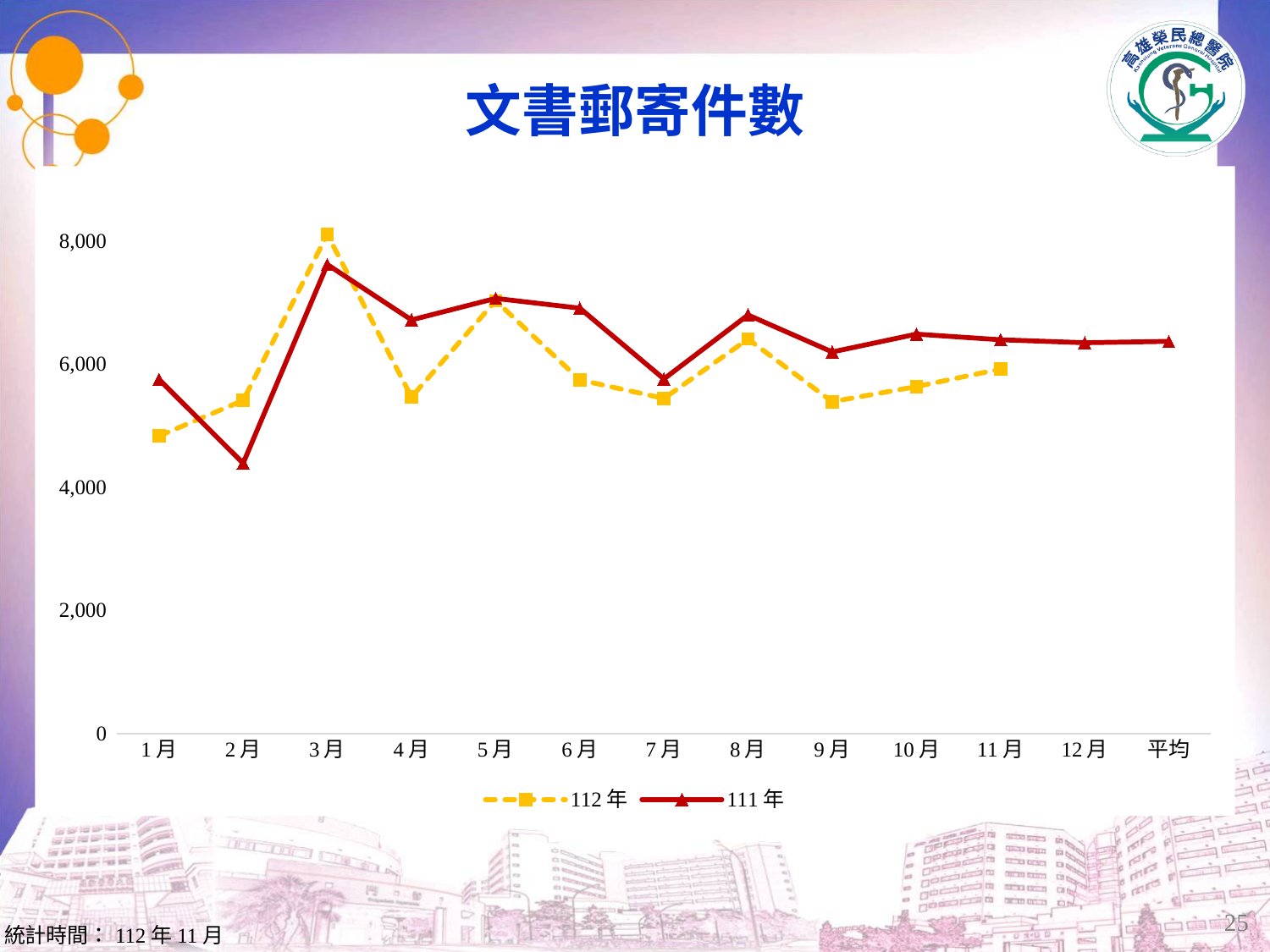

# 文書郵寄件數

### Chart

| Category |  |  |
|---|---|---|
| 1月 | 4830.0 | 5749.0 |
| 2月 | 5408.0 | 4388.0 |
| 3月 | 8103.0 | 7614.0 |
| 4月 | 5463.0 | 6714.0 |
| 5月 | 7027.0 | 7064.0 |
| 6月 | 5741.0 | 6905.0 |
| 7月 | 5440.0 | 5756.0 |
| 8月 | 6404.0 | 6795.0 |
| 9月 | 5387.0 | 6194.0 |
| 10月 | 5632.0 | 6484.0 |
| 11月 | 5918.0 | 6392.0 |
| 12月 | None | 6344.0 |
| 平均 | None | 6366.583333333332 |
25
統計時間：112年11月